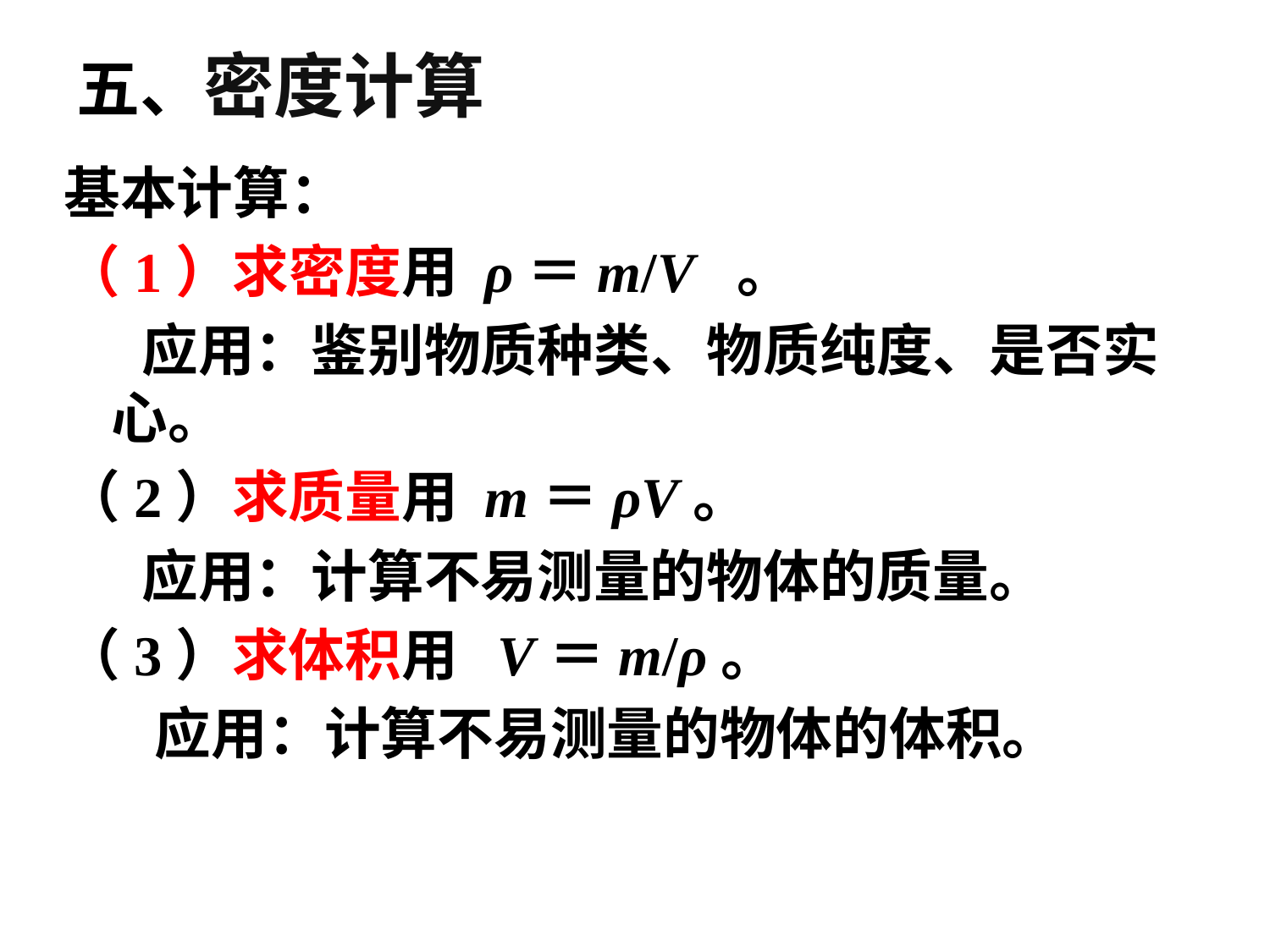

# 五、密度计算
基本计算：
（1）求密度用 ρ＝m/V  。
     应用：鉴别物质种类、物质纯度、是否实心。
（2）求质量用 m＝ρV。
     应用：计算不易测量的物体的质量。
（3）求体积用  V＝m/ρ。
      应用：计算不易测量的物体的体积。